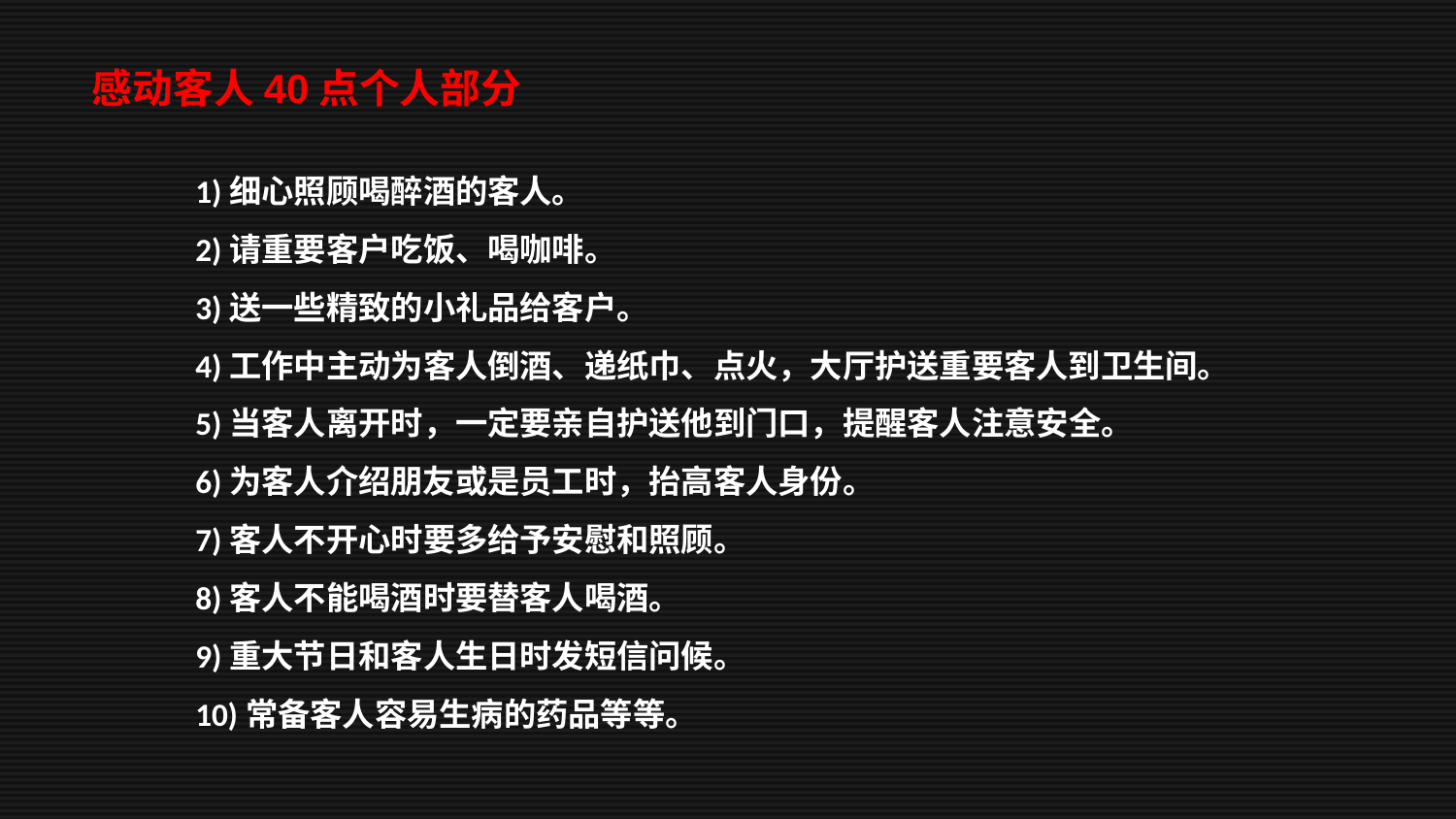

感动客人40点个人部分
1)细心照顾喝醉酒的客人。
2)请重要客户吃饭、喝咖啡。
3)送一些精致的小礼品给客户。
4)工作中主动为客人倒酒、递纸巾、点火，大厅护送重要客人到卫生间。
5)当客人离开时，一定要亲自护送他到门口，提醒客人注意安全。
6)为客人介绍朋友或是员工时，抬高客人身份。
7)客人不开心时要多给予安慰和照顾。
8)客人不能喝酒时要替客人喝酒。
9)重大节日和客人生日时发短信问候。
10)常备客人容易生病的药品等等。